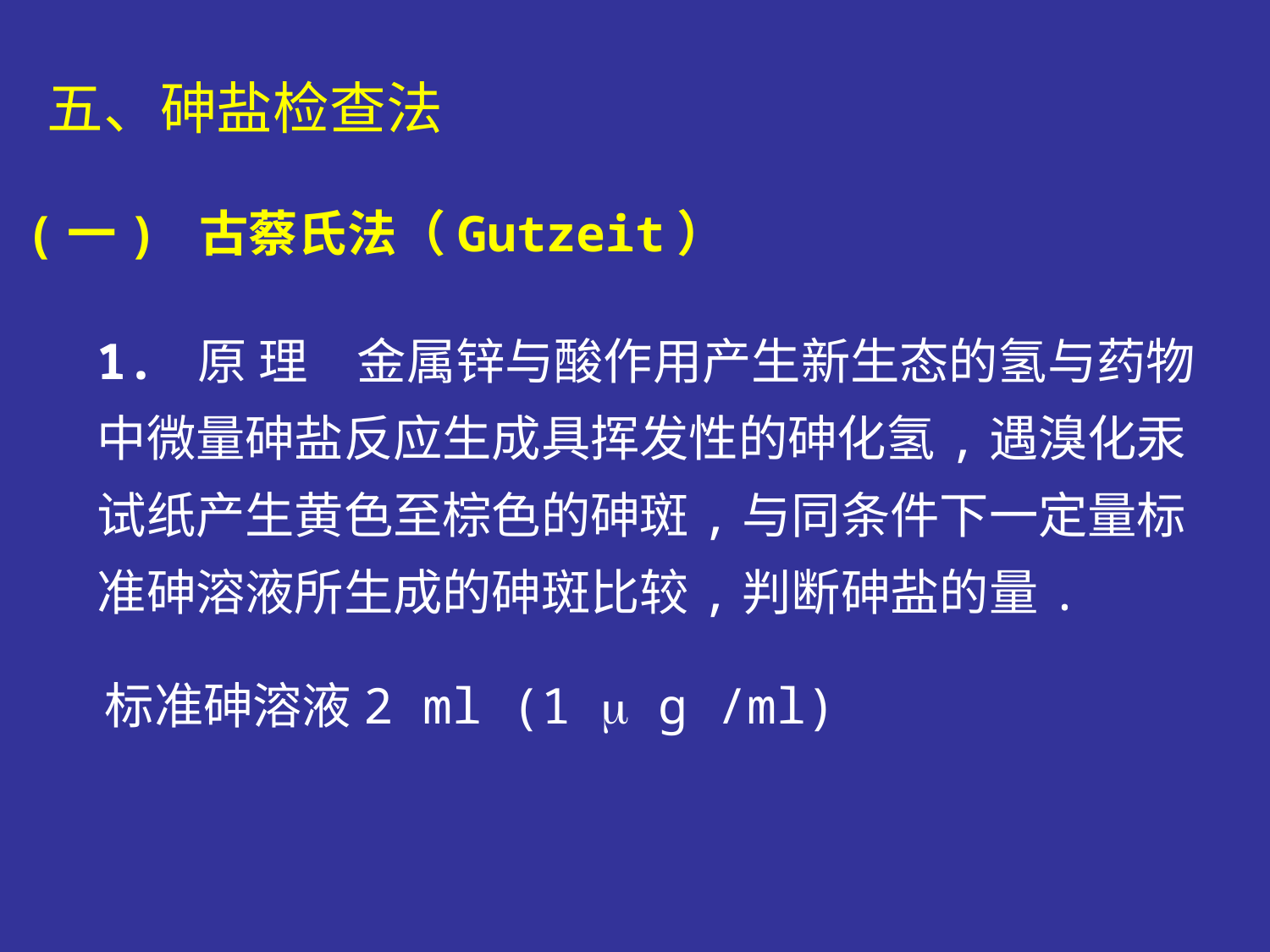

五、砷盐检查法
(一) 古蔡氏法（Gutzeit）
1. 原 理　金属锌与酸作用产生新生态的氢与药物中微量砷盐反应生成具挥发性的砷化氢,遇溴化汞试纸产生黄色至棕色的砷斑,与同条件下一定量标准砷溶液所生成的砷斑比较,判断砷盐的量.
标准砷溶液2 ml (1 μ g /ml)